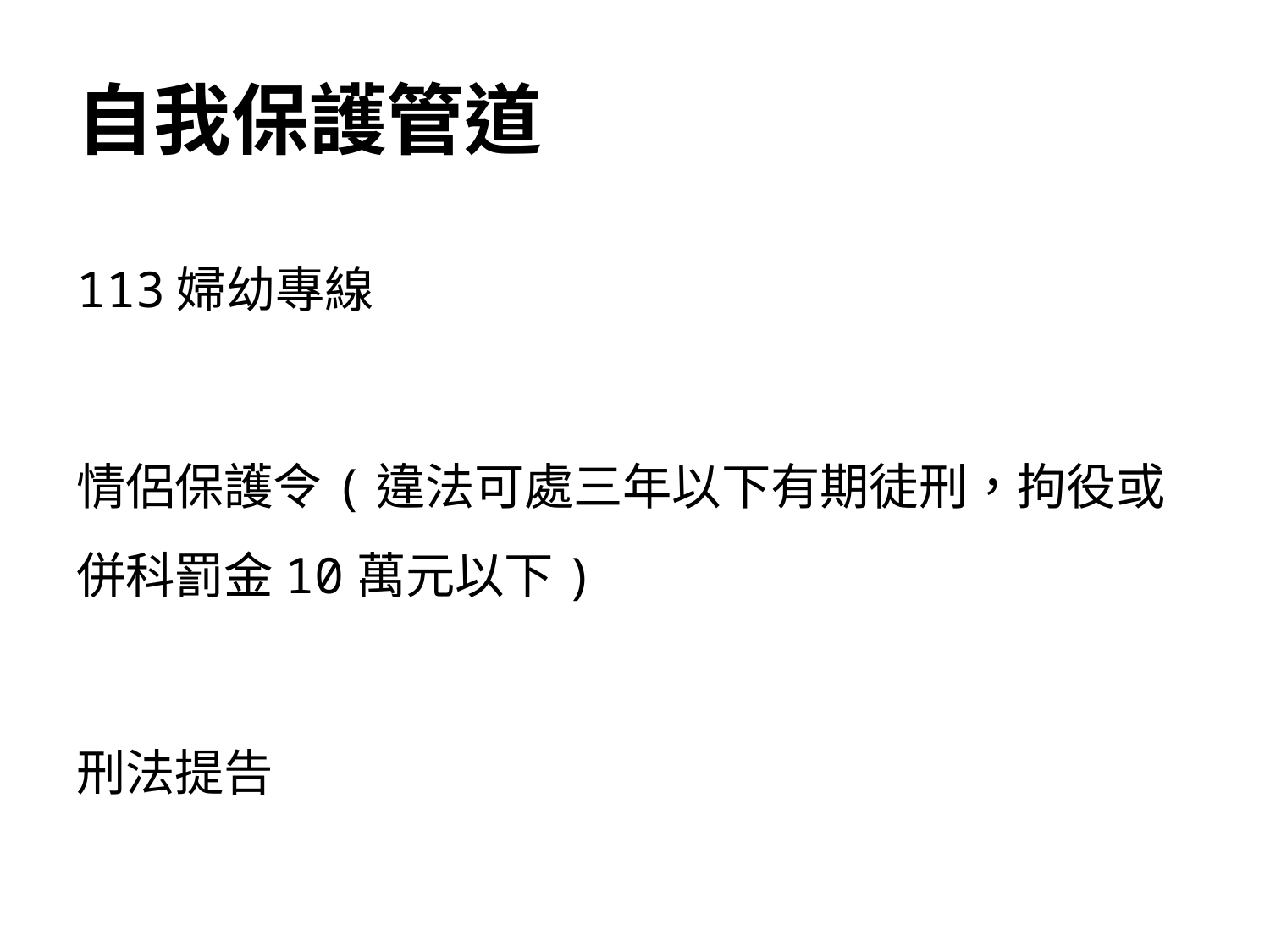

# 自我保護管道
113婦幼專線

情侶保護令(違法可處三年以下有期徒刑，拘役或併科罰金10萬元以下)

刑法提告